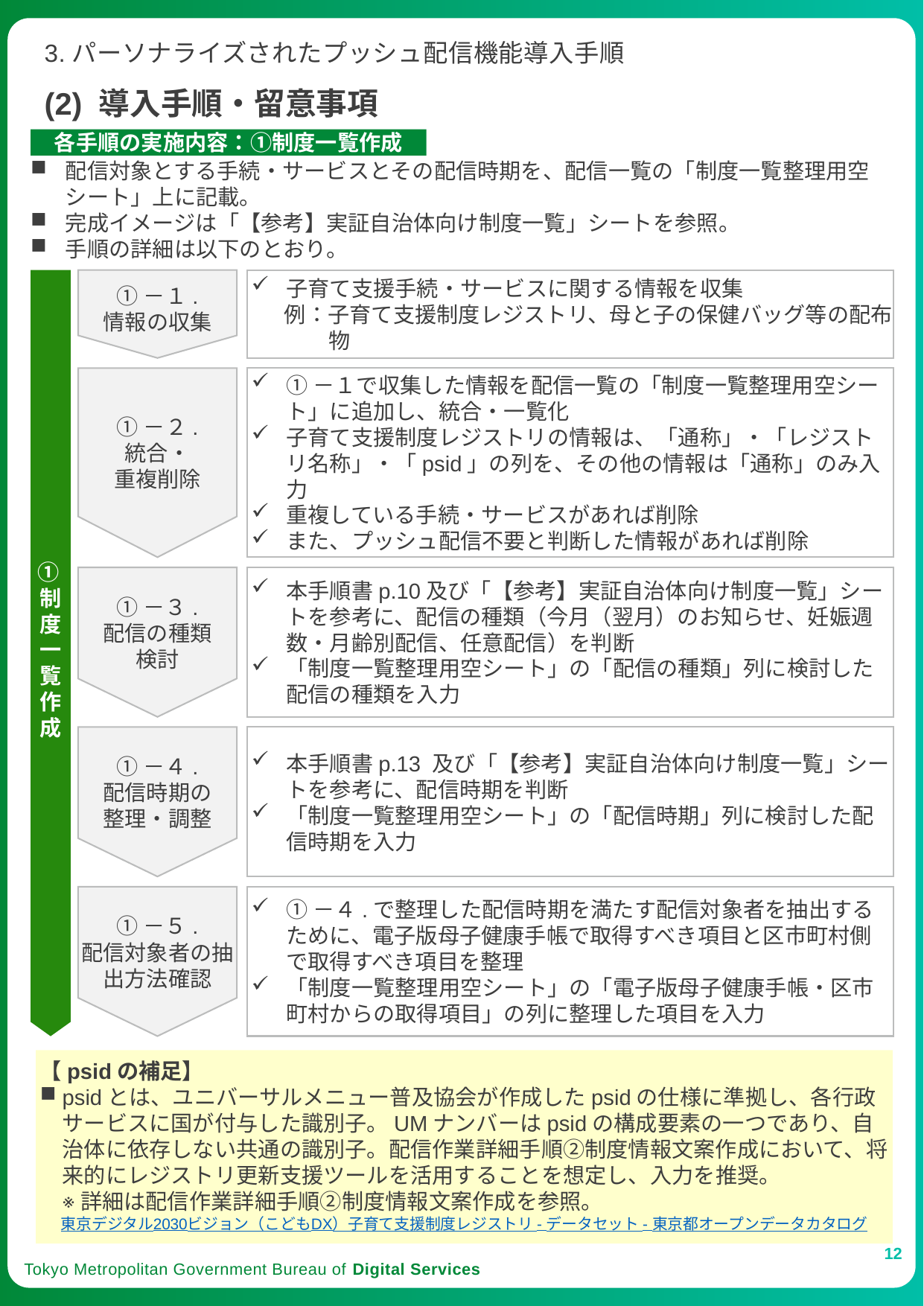

3.パーソナライズされたプッシュ配信機能導入手順
(2) 導入手順・留意事項
各手順の実施内容：①制度一覧作成
配信対象とする手続・サービスとその配信時期を、配信一覧の「制度一覧整理用空シート」上に記載。
完成イメージは「【参考】実証自治体向け制度一覧」シートを参照。
手順の詳細は以下のとおり。
①－１.
情報の収集
子育て支援手続・サービスに関する情報を収集
例：子育て支援制度レジストリ、母と子の保健バッグ等の配布物
①－１で収集した情報を配信一覧の「制度一覧整理用空シート」に追加し、統合・一覧化
子育て支援制度レジストリの情報は、「通称」・「レジストリ名称」・「psid」の列を、その他の情報は「通称」のみ入力
重複している手続・サービスがあれば削除
また、プッシュ配信不要と判断した情報があれば削除
①－２.
統合・
重複削除
①－３.
配信の種類
検討
本手順書p.10及び「【参考】実証自治体向け制度一覧」シートを参考に、配信の種類（今月（翌月）のお知らせ、妊娠週数・月齢別配信、任意配信）を判断
「制度一覧整理用空シート」の「配信の種類」列に検討した配信の種類を入力
①制度一覧作成
①－４.
配信時期の
整理・調整
本手順書p.13 及び「【参考】実証自治体向け制度一覧」シートを参考に、配信時期を判断
「制度一覧整理用空シート」の「配信時期」列に検討した配信時期を入力
①－５.
配信対象者の抽出方法確認
①－４.で整理した配信時期を満たす配信対象者を抽出するために、電子版母子健康手帳で取得すべき項目と区市町村側で取得すべき項目を整理
「制度一覧整理用空シート」の「電子版母子健康手帳・区市町村からの取得項目」の列に整理した項目を入力
【psidの補足】
psidとは、ユニバーサルメニュー普及協会が作成したpsidの仕様に準拠し、各行政サービスに国が付与した識別子。UMナンバーはpsidの構成要素の一つであり、自治体に依存しない共通の識別子。配信作業詳細手順②制度情報文案作成において、将来的にレジストリ更新支援ツールを活用することを想定し、入力を推奨。
詳細は配信作業詳細手順②制度情報文案作成を参照。
東京デジタル2030ビジョン（こどもDX）子育て支援制度レジストリ - データセット - 東京都オープンデータカタログ
12